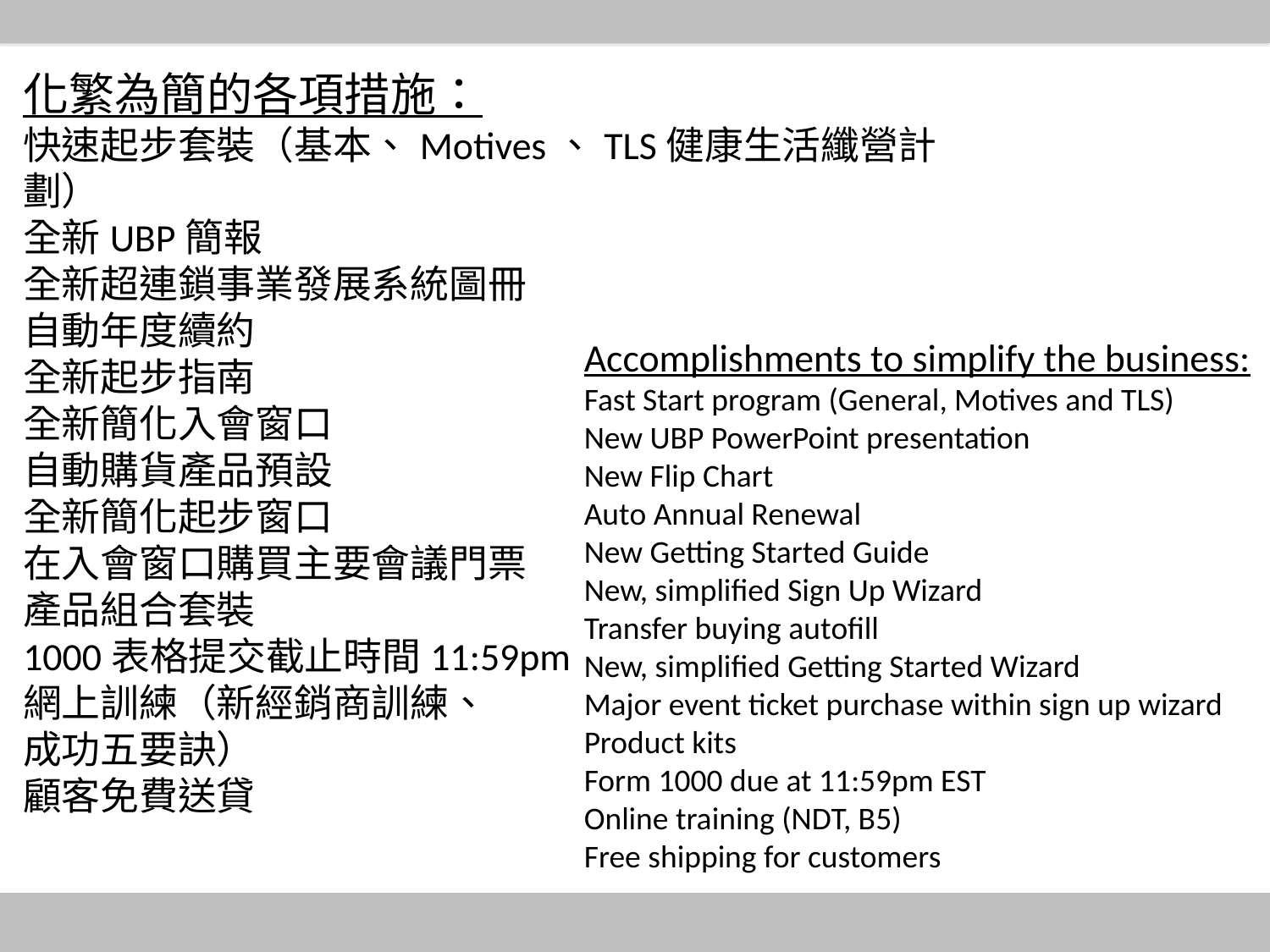

化繁為簡的各項措施：
快速起步套裝（基本、Motives、TLS健康生活纖營計劃）
全新UBP簡報
全新超連鎖事業發展系統圖冊
自動年度續約
全新起步指南
全新簡化入會窗口
自動購貨產品預設
全新簡化起步窗口
在入會窗口購買主要會議門票
產品組合套裝
1000表格提交截止時間11:59pm
網上訓練（新經銷商訓練、
成功五要訣）
顧客免費送貸
Accomplishments to simplify the business:
Fast Start program (General, Motives and TLS)
New UBP PowerPoint presentation
New Flip Chart
Auto Annual Renewal
New Getting Started Guide
New, simplified Sign Up Wizard
Transfer buying autofill
New, simplified Getting Started Wizard
Major event ticket purchase within sign up wizard
Product kits
Form 1000 due at 11:59pm EST
Online training (NDT, B5)
Free shipping for customers